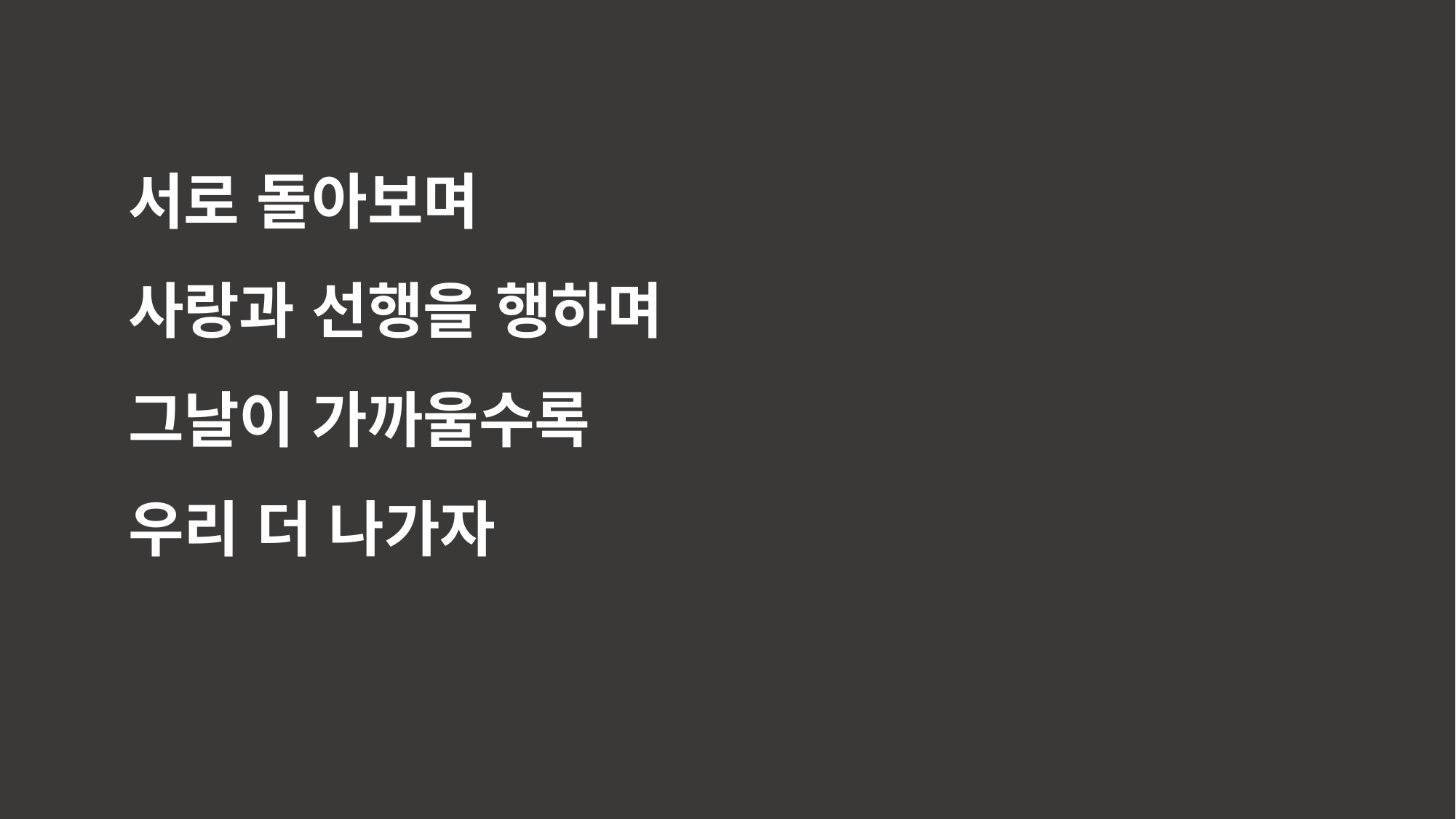

서로 돌아보며
사랑과 선행을 행하며
그날이 가까울수록
우리 더 나가자